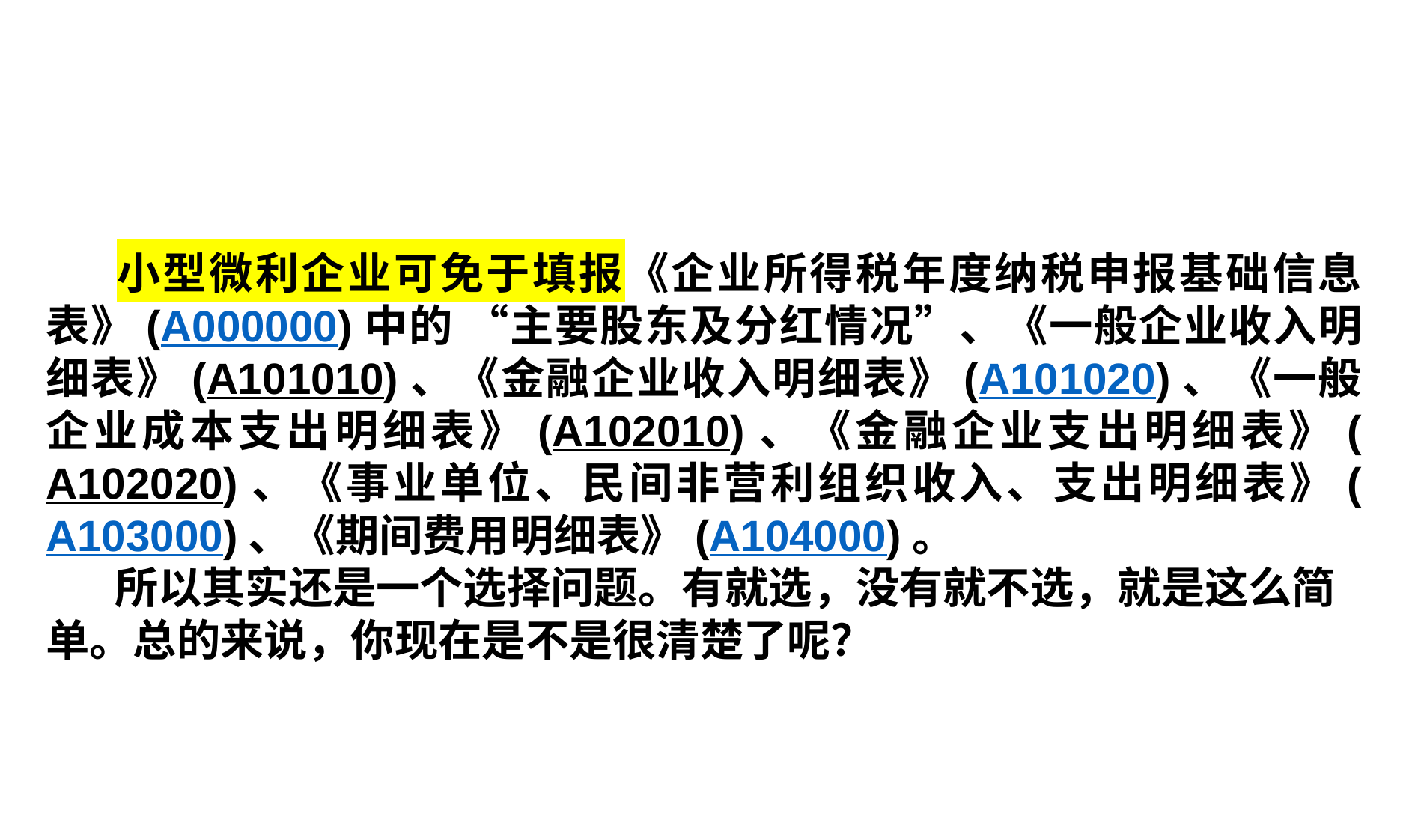

小型微利企业可免于填报《企业所得税年度纳税申报基础信息表》(A000000)中的 “主要股东及分红情况”、《一般企业收入明细表》(A101010)、《金融企业收入明细表》(A101020)、《一般企业成本支出明细表》(A102010)、《金融企业支出明细表》(A102020)、《事业单位、民间非营利组织收入、支出明细表》(A103000)、《期间费用明细表》(A104000)。
所以其实还是一个选择问题。有就选，没有就不选，就是这么简单。总的来说，你现在是不是很清楚了呢？